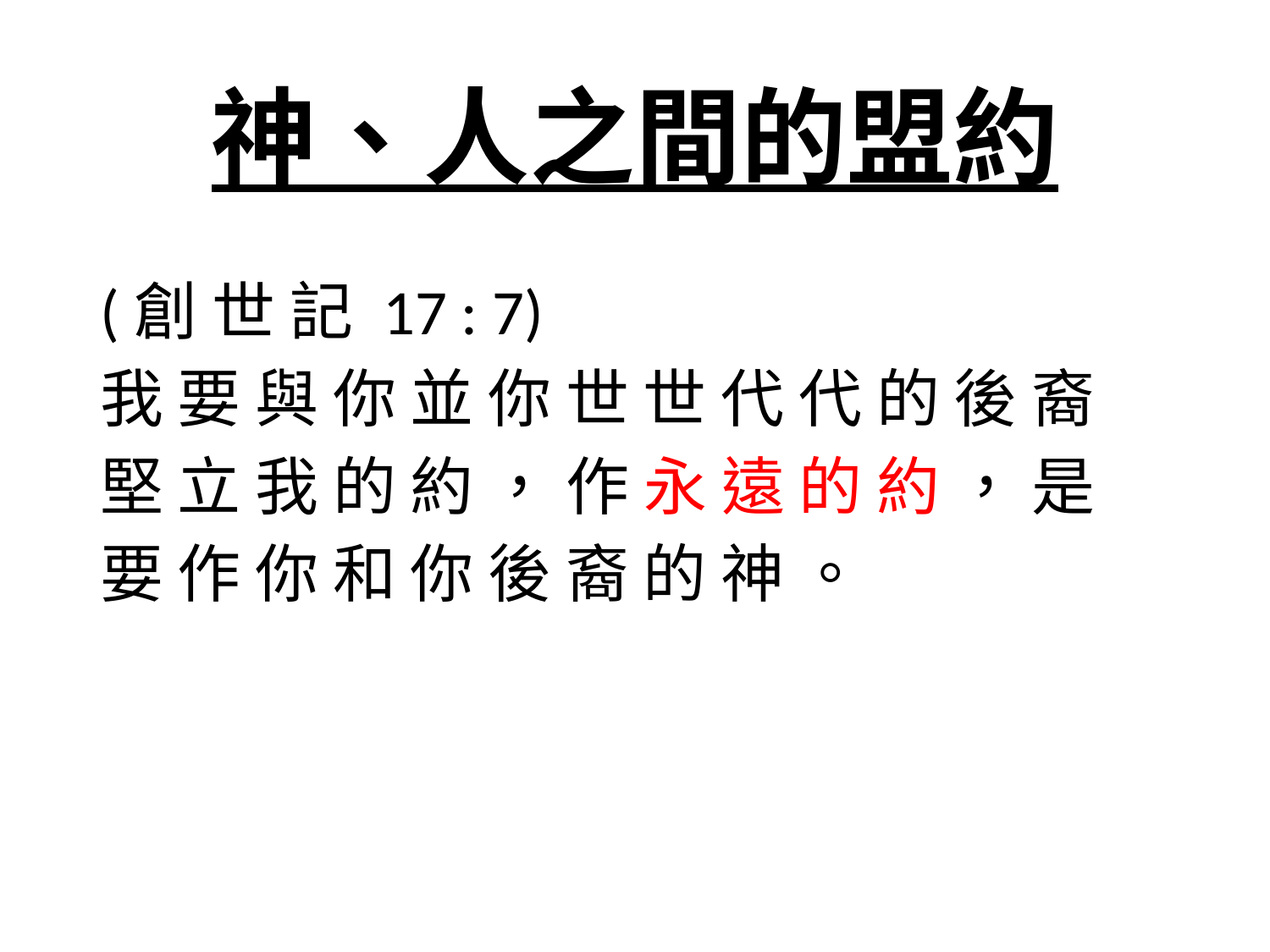

# 神、人之間的盟約
(創 世 記 17 : 7)
我 要 與 你 並 你 世 世 代 代 的 後 裔 堅 立 我 的 約 ， 作 永 遠 的 約 ， 是 要 作 你 和 你 後 裔 的 神 。